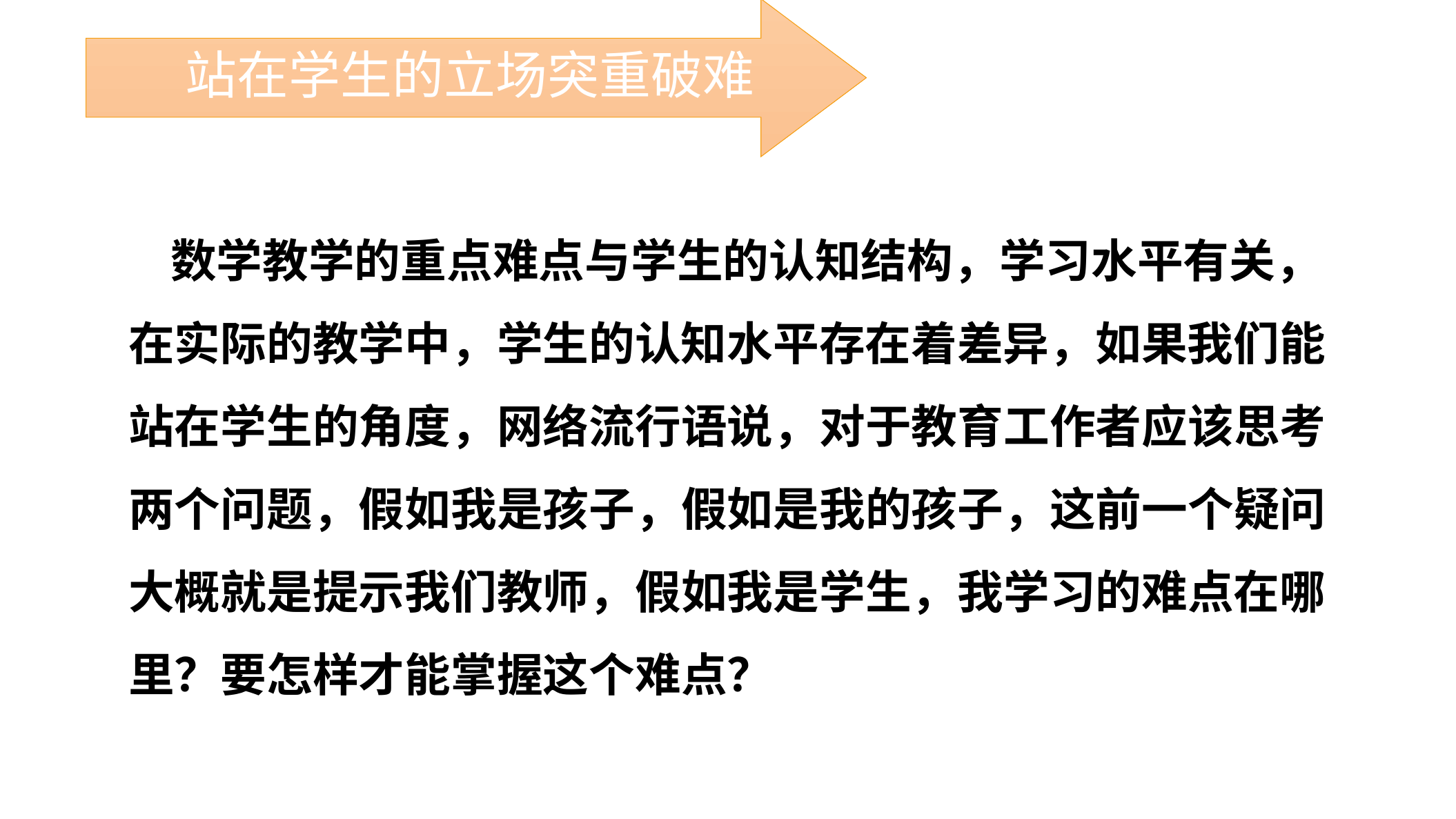

站在学生的立场突重破难
   数学教学的重点难点与学生的认知结构，学习水平有关，在实际的教学中，学生的认知水平存在着差异，如果我们能站在学生的角度，网络流行语说，对于教育工作者应该思考两个问题，假如我是孩子，假如是我的孩子，这前一个疑问大概就是提示我们教师，假如我是学生，我学习的难点在哪里？要怎样才能掌握这个难点？